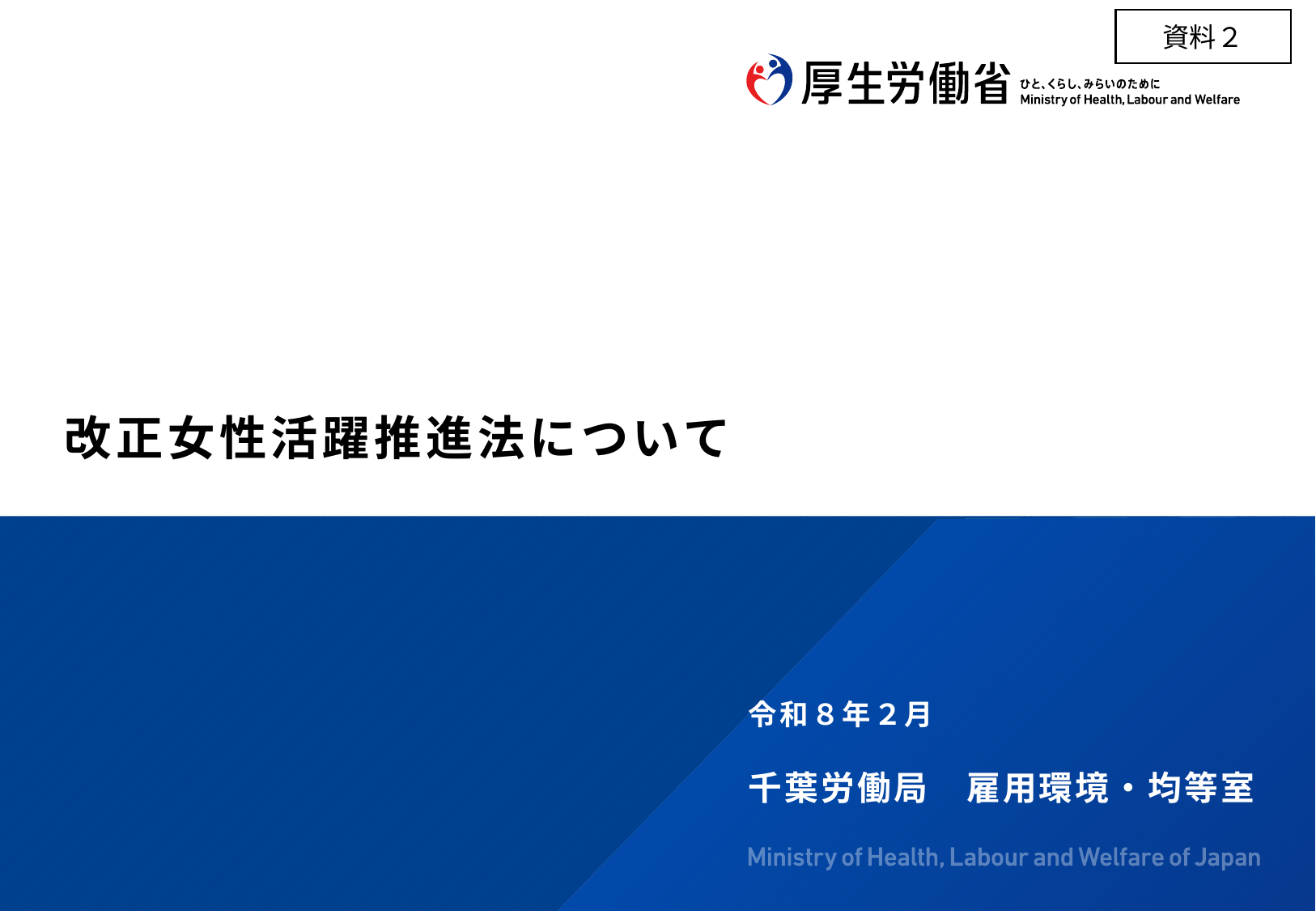

資料２
# 改正女性活躍推進法について
令和８年２月
千葉労働局　雇用環境・均等室